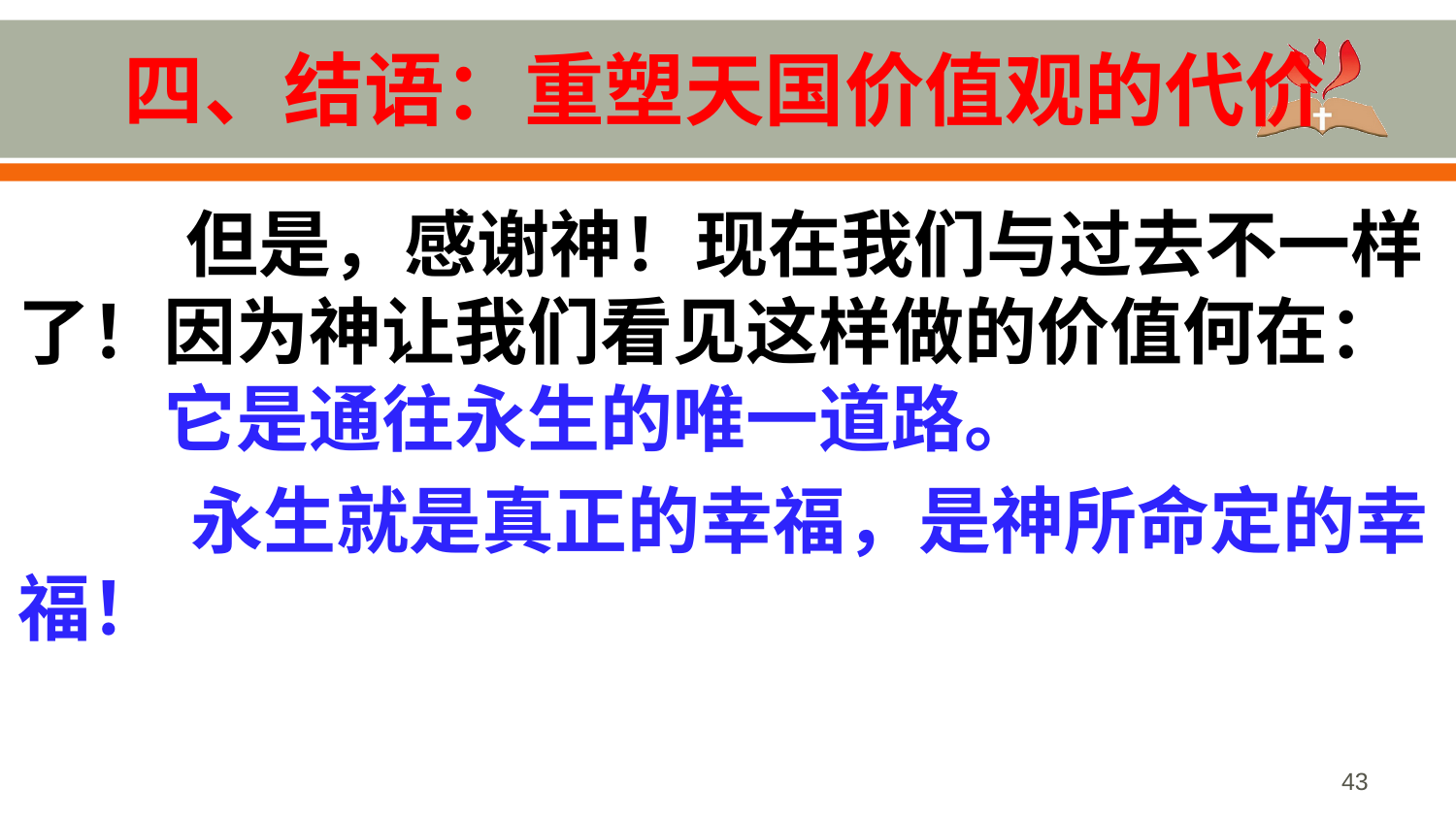

# 四、结语：重塑天国价值观的代价
     但是，感谢神！现在我们与过去不一样了！因为神让我们看见这样做的价值何在：   	它是通往永生的唯一道路。
     永生就是真正的幸福，是神所命定的幸福！

43